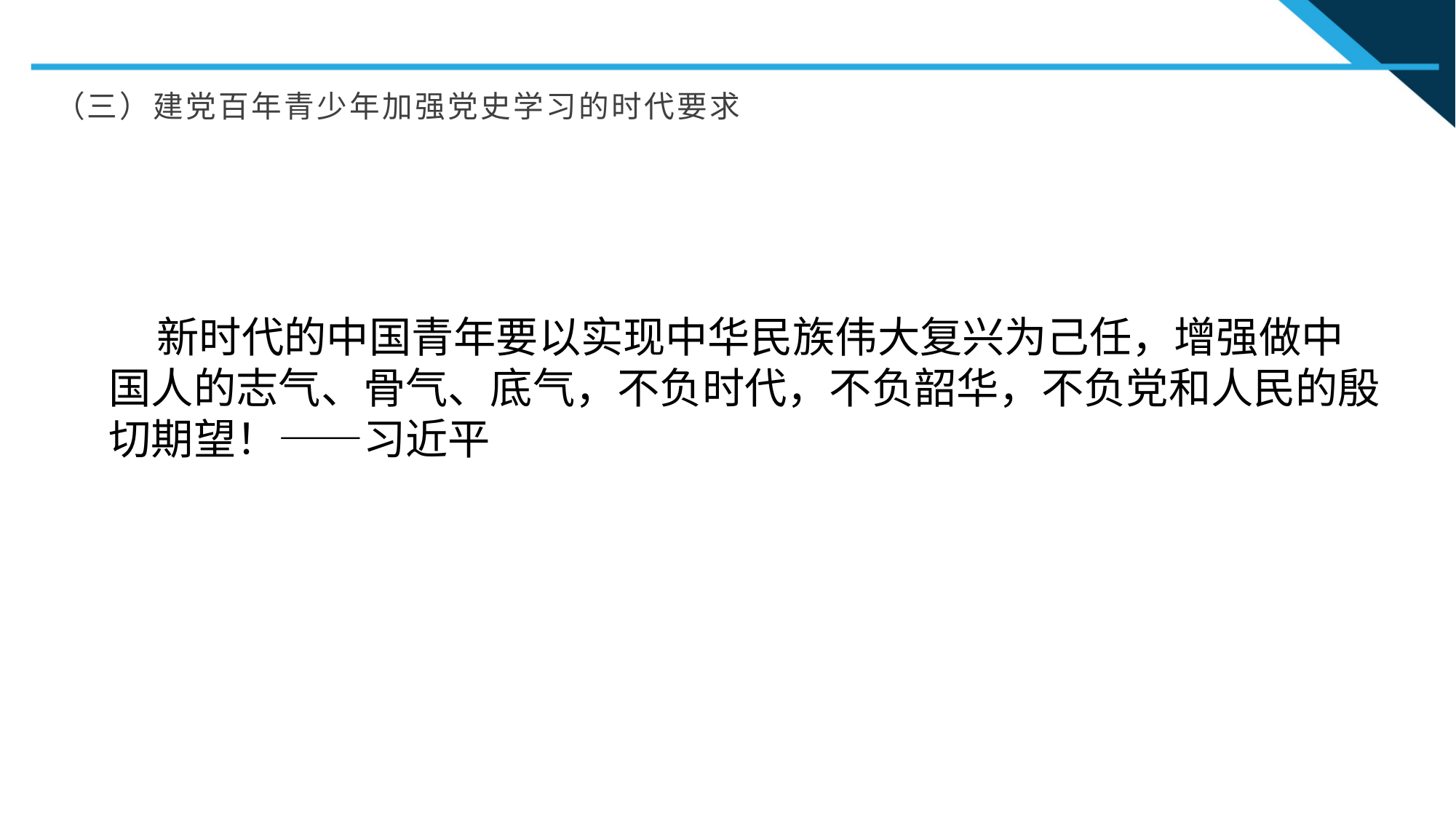

（三）建党百年青少年加强党史学习的时代要求
    新时代的中国青年要以实现中华民族伟大复兴为己任，增强做中国人的志气、骨气、底气，不负时代，不负韶华，不负党和人民的殷切期望！——习近平